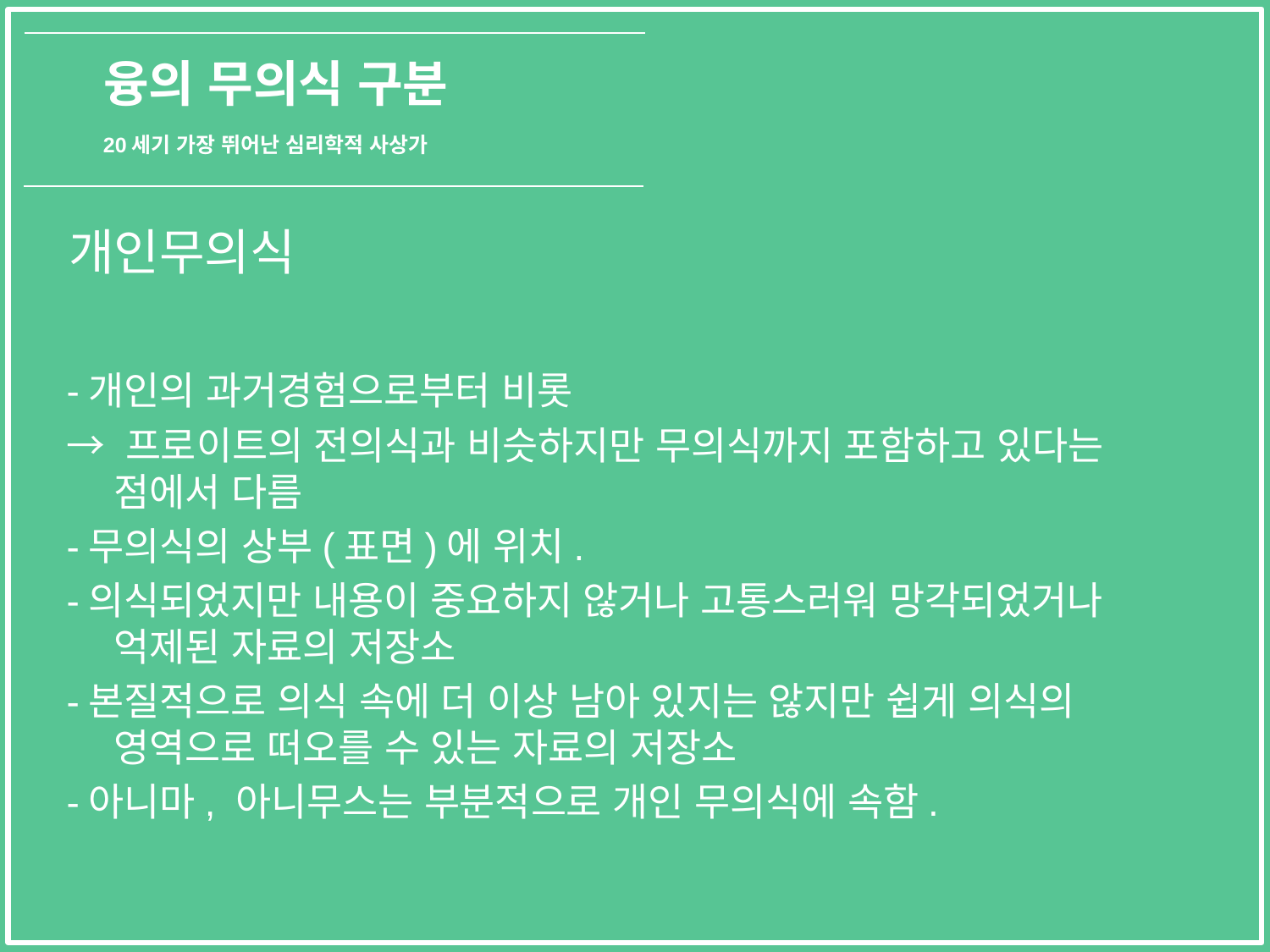

융의 무의식 구분
20세기 가장 뛰어난 심리학적 사상가
# 개인무의식
-개인의 과거경험으로부터 비롯
→ 프로이트의 전의식과 비슷하지만 무의식까지 포함하고 있다는 점에서 다름
-무의식의 상부(표면)에 위치.
-의식되었지만 내용이 중요하지 않거나 고통스러워 망각되었거나 억제된 자료의 저장소
-본질적으로 의식 속에 더 이상 남아 있지는 않지만 쉽게 의식의 영역으로 떠오를 수 있는 자료의 저장소
-아니마, 아니무스는 부분적으로 개인 무의식에 속함.